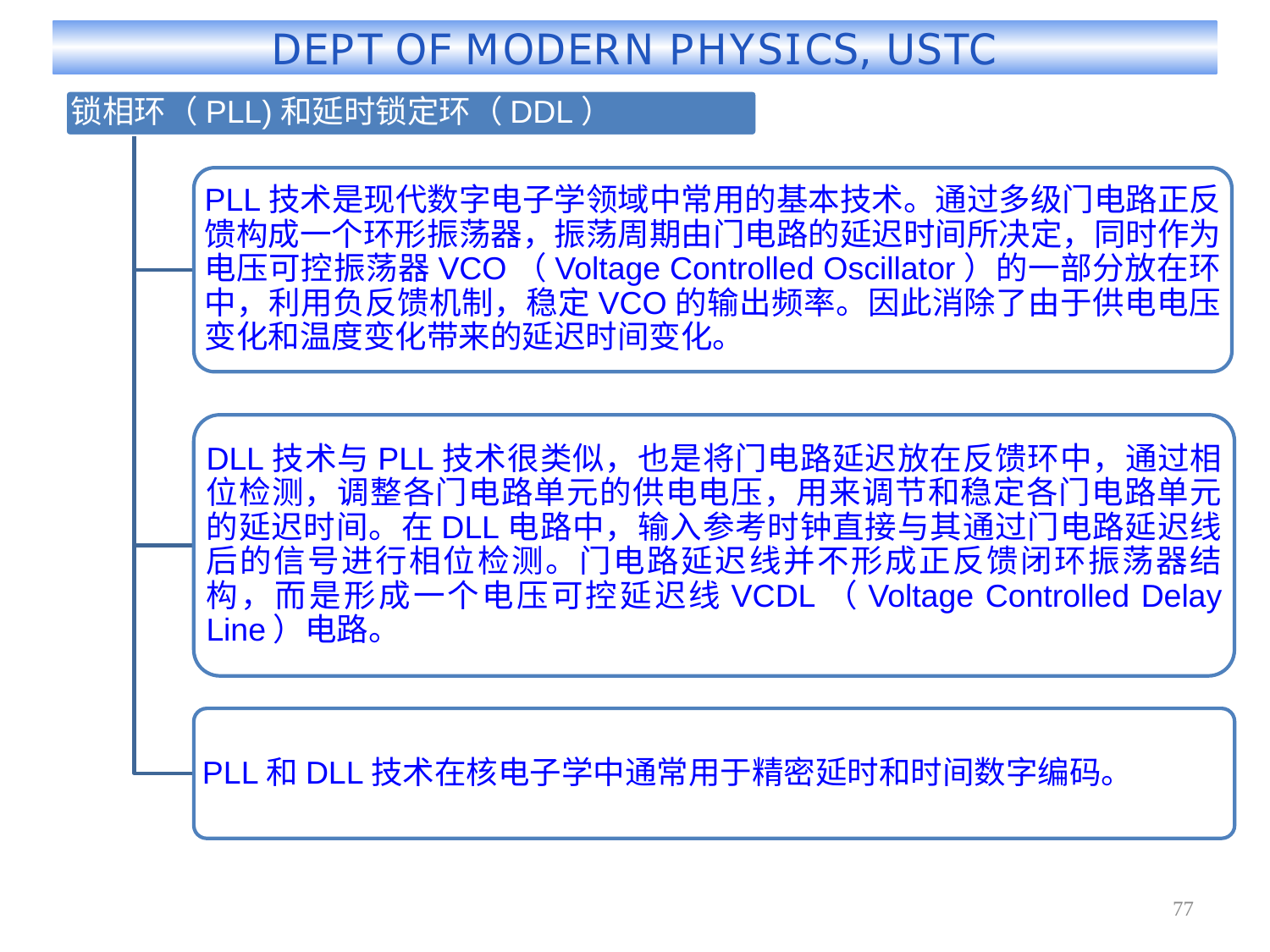

锁相环（PLL)和延时锁定环（DDL）
PLL技术是现代数字电子学领域中常用的基本技术。通过多级门电路正反馈构成一个环形振荡器，振荡周期由门电路的延迟时间所决定，同时作为电压可控振荡器VCO（Voltage Controlled Oscillator）的一部分放在环中，利用负反馈机制，稳定VCO的输出频率。因此消除了由于供电电压变化和温度变化带来的延迟时间变化。
DLL技术与PLL技术很类似，也是将门电路延迟放在反馈环中，通过相位检测，调整各门电路单元的供电电压，用来调节和稳定各门电路单元的延迟时间。在DLL电路中，输入参考时钟直接与其通过门电路延迟线后的信号进行相位检测。门电路延迟线并不形成正反馈闭环振荡器结构，而是形成一个电压可控延迟线VCDL（Voltage Controlled Delay Line）电路。
PLL和DLL技术在核电子学中通常用于精密延时和时间数字编码。
# 锁相环（PLL)和延时锁定环（DDL）
77